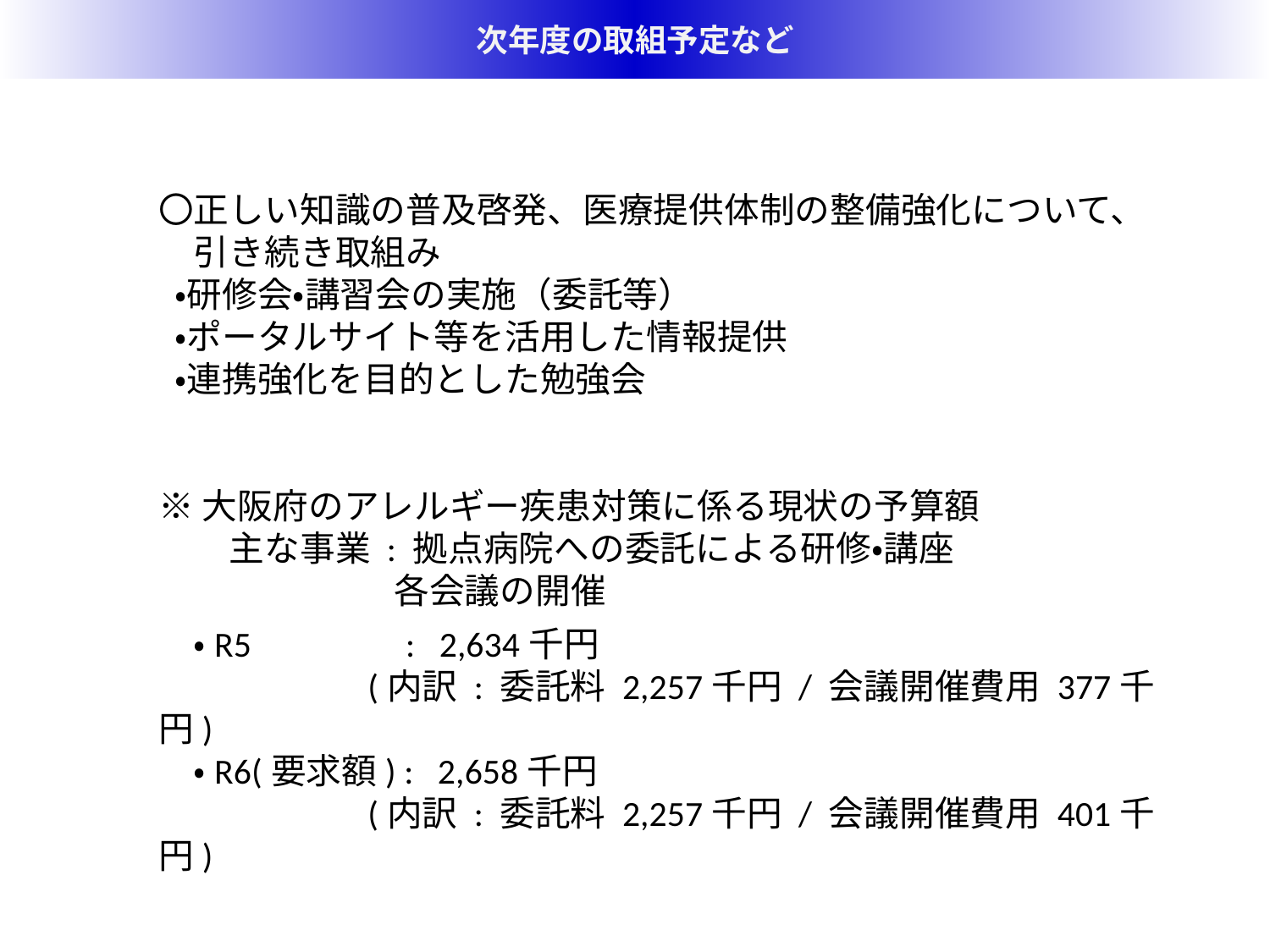

次年度の取組予定など

〇正しい知識の普及啓発、医療提供体制の整備強化について、
　引き続き取組み
 ・研修会・講習会の実施（委託等）
 ・ポータルサイト等を活用した情報提供
 ・連携強化を目的とした勉強会

※大阪府のアレルギー疾患対策に係る現状の予算額
　　主な事業 : 拠点病院への委託による研修・講座
　　　　　　   各会議の開催

　・R5　             :   2,634千円
                          (内訳 : 委託料 2,257千円 / 会議開催費用 377千円)
　・R6(要求額) :   2,658千円
                          (内訳 : 委託料 2,257千円 / 会議開催費用 401千円)